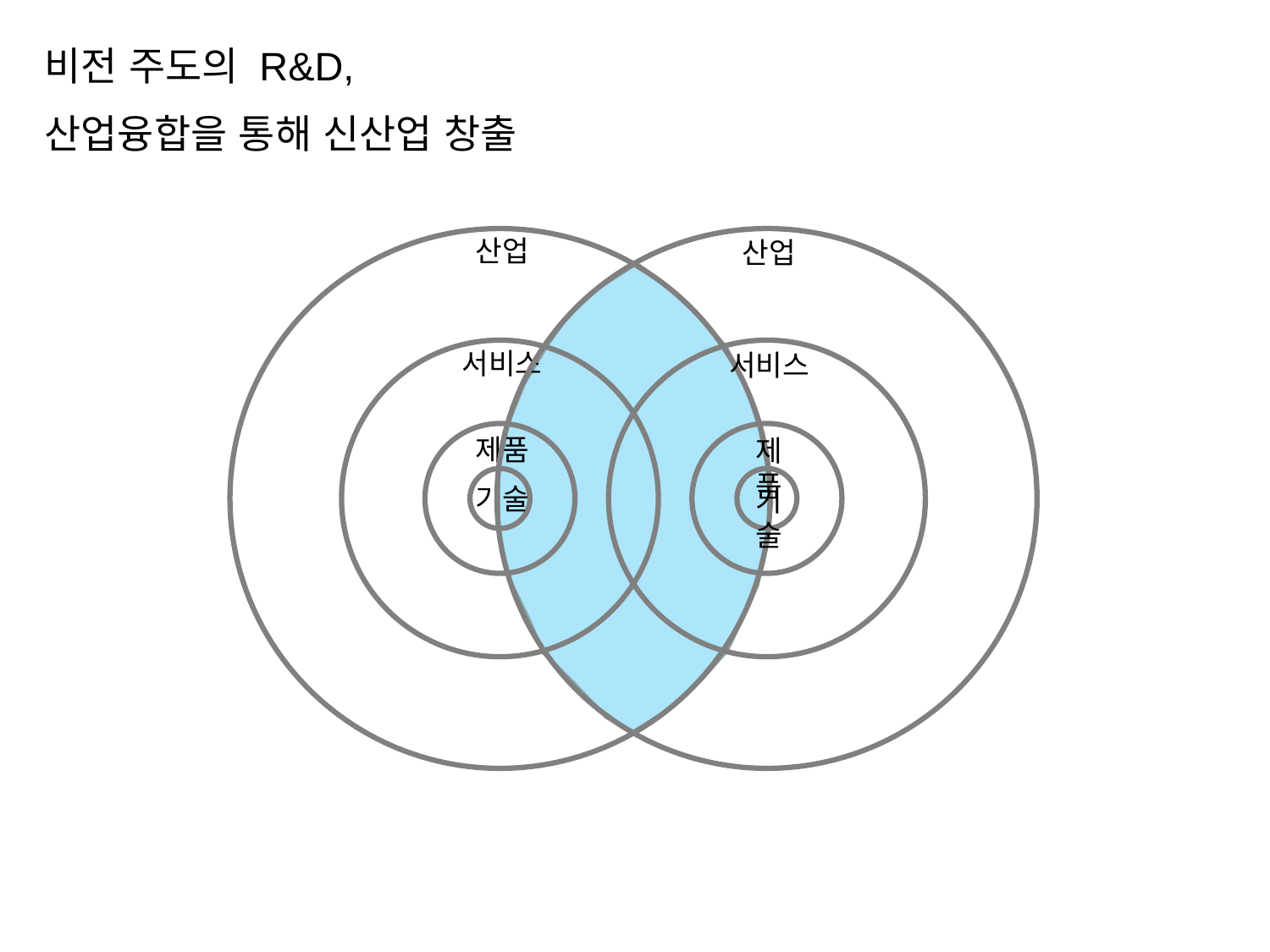

비전 주도의 R&D,
산업융합을 통해 신산업 창출

산업

서비스

제품

기술
산업

서비스

제품

기술